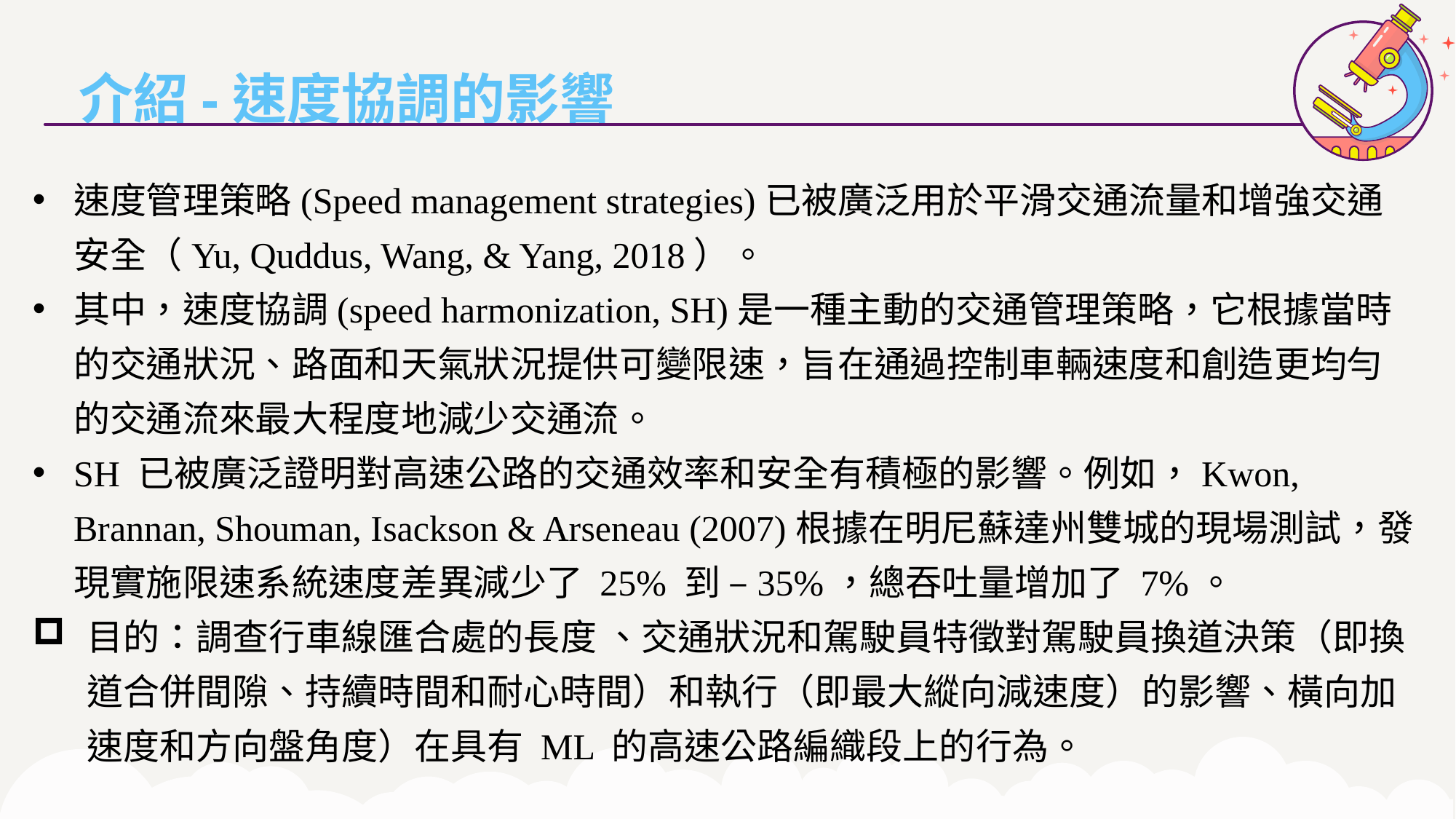

介紹-速度協調的影響
速度管理策略(Speed management strategies)已被廣泛用於平滑交通流量和增強交通安全（Yu, Quddus, Wang, & Yang, 2018）。
其中，速度協調(speed harmonization, SH)是一種主動的交通管理策略，它根據當時的交通狀況、路面和天氣狀況提供可變限速，旨在通過控制車輛速度和創造更均勻的交通流來最大程度地減少交通流。
SH 已被廣泛證明對高速公路的交通效率和安全有積極的影響。例如，Kwon, Brannan, Shouman, Isackson & Arseneau (2007)根據在明尼蘇達州雙城的現場測試，發現實施限速系統速度差異減少了 25% 到 –35%，總吞吐量增加了 7%。
目的：調查行車線匯合處的長度 、交通狀況和駕駛員特徵對駕駛員換道決策（即換道合併間隙、持續時間和耐心時間）和執行（即最大縱向減速度）的影響、橫向加速度和方向盤角度）在具有 ML 的高速公路編織段上的行為。